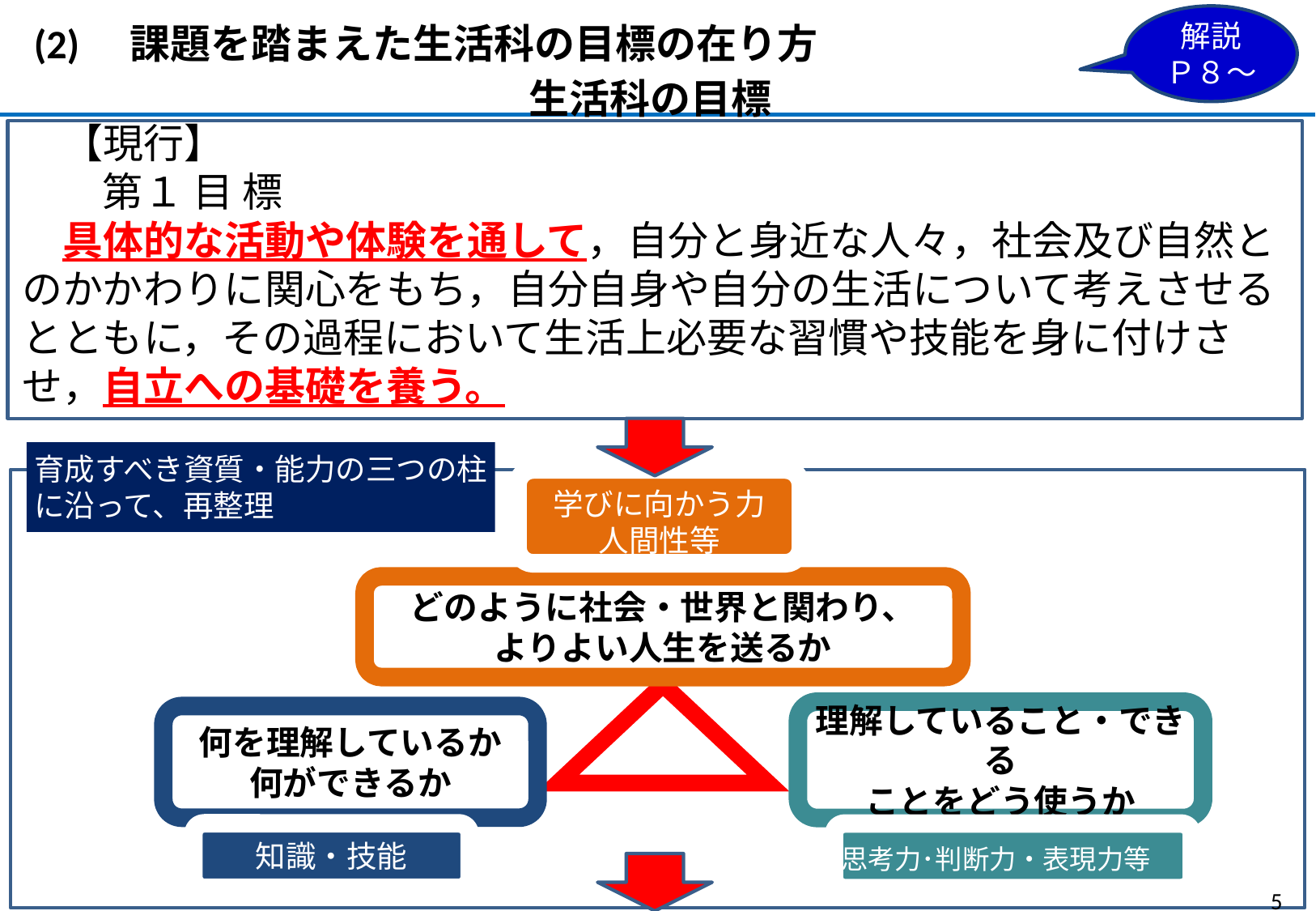

解説
Ｐ８～
(2)　課題を踏まえた生活科の目標の在り方

　【現行】
　　第１ 目 標
　具体的な活動や体験を通して，自分と身近な人々，社会及び自然とのかかわりに関心をもち，自分自身や自分の生活について考えさせるとともに，その過程において生活上必要な習慣や技能を身に付けさせ，自立への基礎を養う。
生活科の目標

育成すべき資質・能力の三つの柱に沿って、再整理

学びに向かう力
人間性等
どのように社会・世界と関わり、
よりよい人生を送るか

理解していること・できる
ことをどう使うか
何を理解しているか
何ができるか
知識・技能
思考力･判断力・表現力等

5